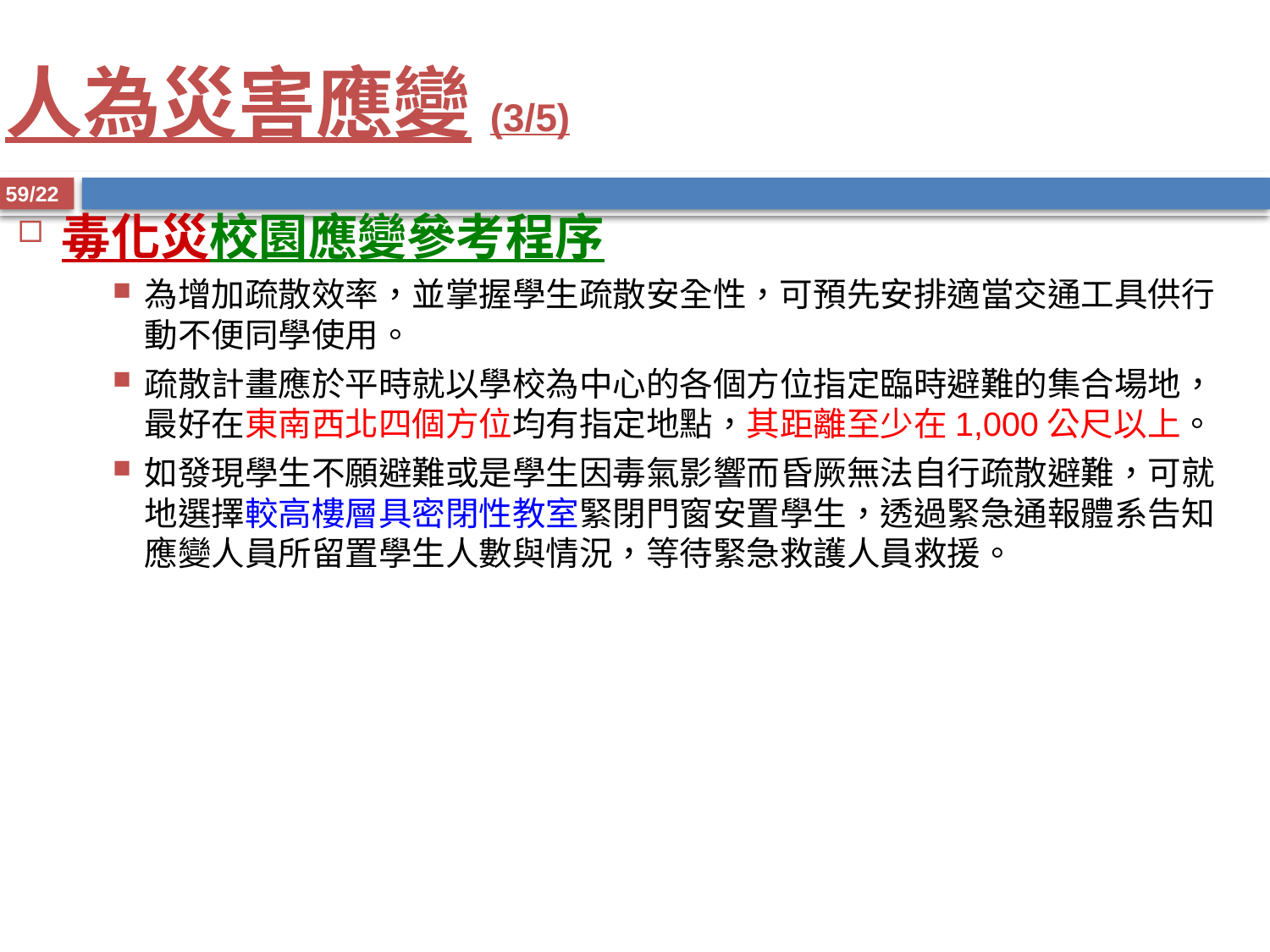

# 人為災害應變(3/5)
59/22
毒化災校園應變參考程序
為增加疏散效率，並掌握學生疏散安全性，可預先安排適當交通工具供行動不便同學使用。
疏散計畫應於平時就以學校為中心的各個方位指定臨時避難的集合場地，最好在東南西北四個方位均有指定地點，其距離至少在1,000公尺以上。
如發現學生不願避難或是學生因毒氣影響而昏厥無法自行疏散避難，可就地選擇較高樓層具密閉性教室緊閉門窗安置學生，透過緊急通報體系告知應變人員所留置學生人數與情況，等待緊急救護人員救援。